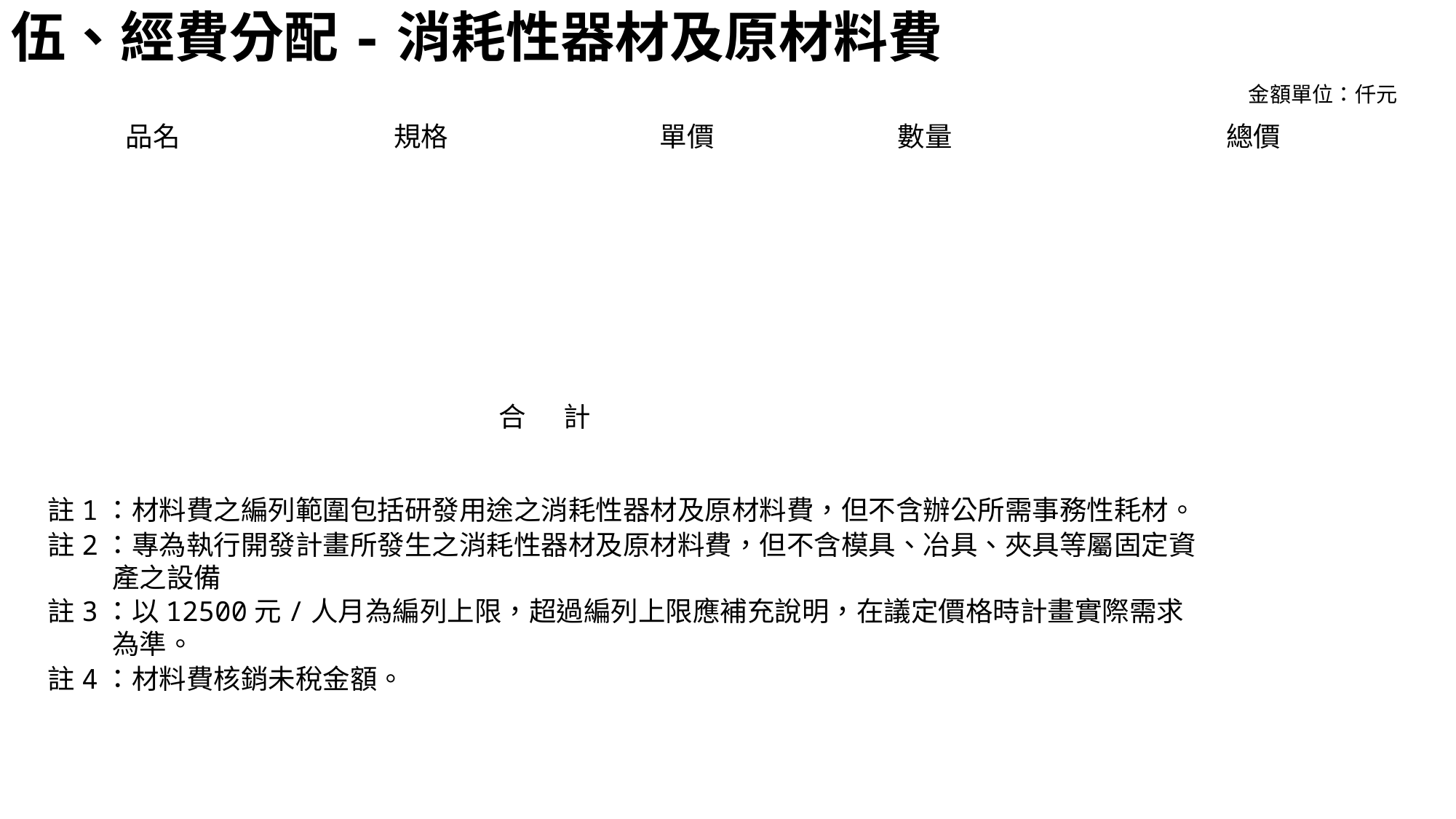

# 伍、經費分配-消耗性器材及原材料費
金額單位：仟元
| 品名 | 規格 | 單價 | 數量 | 總價 |
| --- | --- | --- | --- | --- |
|  |  |  |  |  |
|  |  |  |  |  |
|  |  |  |  |  |
| 合 計 |  |  |  |  |
註1：材料費之編列範圍包括研發用途之消耗性器材及原材料費，但不含辦公所需事務性耗材。
註2：專為執行開發計畫所發生之消耗性器材及原材料費，但不含模具、冶具、夾具等屬固定資產之設備
註3：以12500元/人月為編列上限，超過編列上限應補充說明，在議定價格時計畫實際需求為準。
註4：材料費核銷未稅金額。